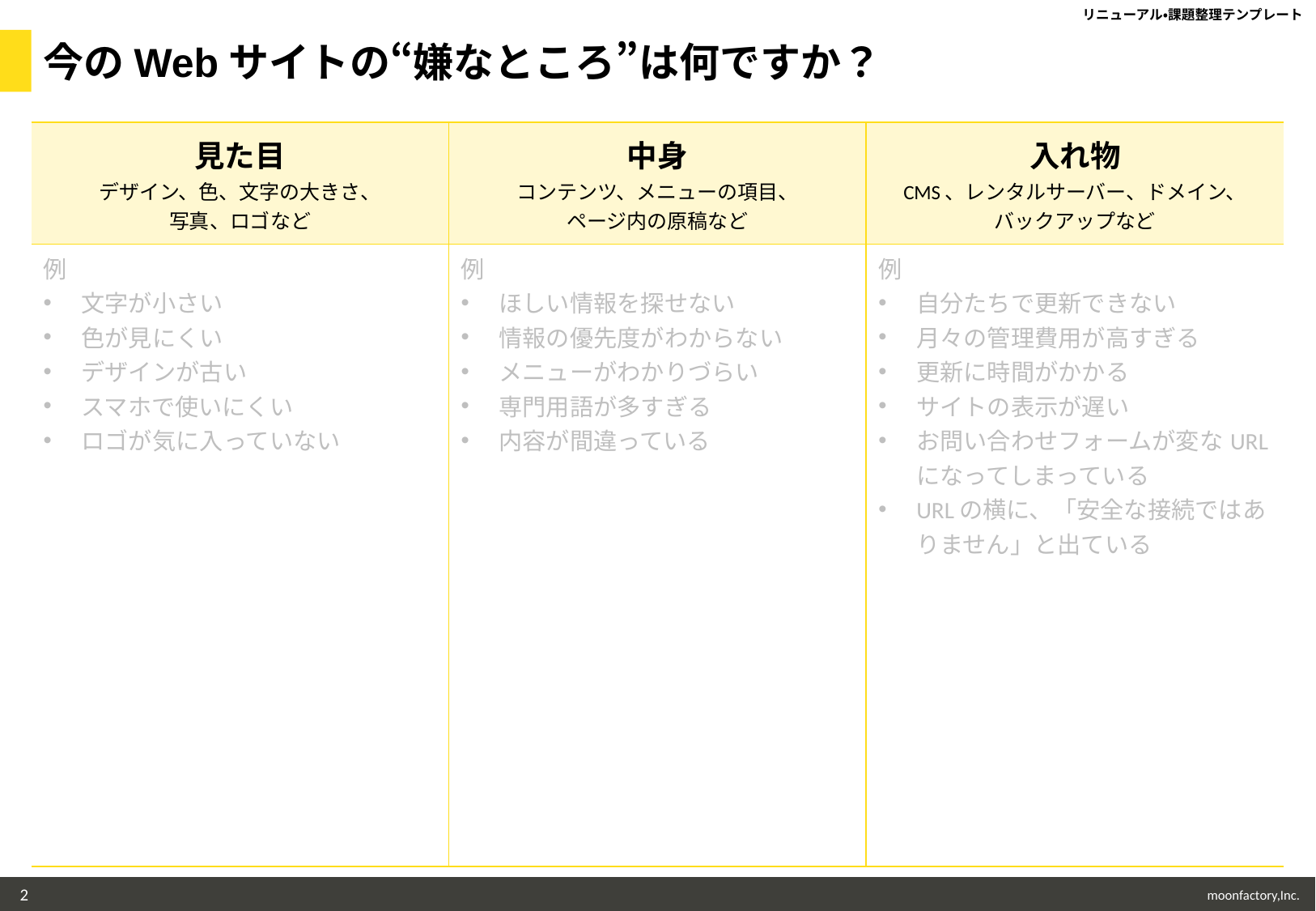

今のWebサイトの“嫌なところ”は何ですか？
| 見た目 デザイン、色、文字の大きさ、 写真、ロゴなど | 中身 コンテンツ、メニューの項目、 ページ内の原稿など | 入れ物 CMS、レンタルサーバー、ドメイン、 バックアップなど |
| --- | --- | --- |
| 例 文字が小さい 色が見にくい デザインが古い スマホで使いにくい ロゴが気に入っていない | 例 ほしい情報を探せない 情報の優先度がわからない メニューがわかりづらい 専門用語が多すぎる 内容が間違っている | 例 自分たちで更新できない 月々の管理費用が高すぎる 更新に時間がかかる サイトの表示が遅い お問い合わせフォームが変なURLになってしまっている URLの横に、「安全な接続ではありません」と出ている |
2